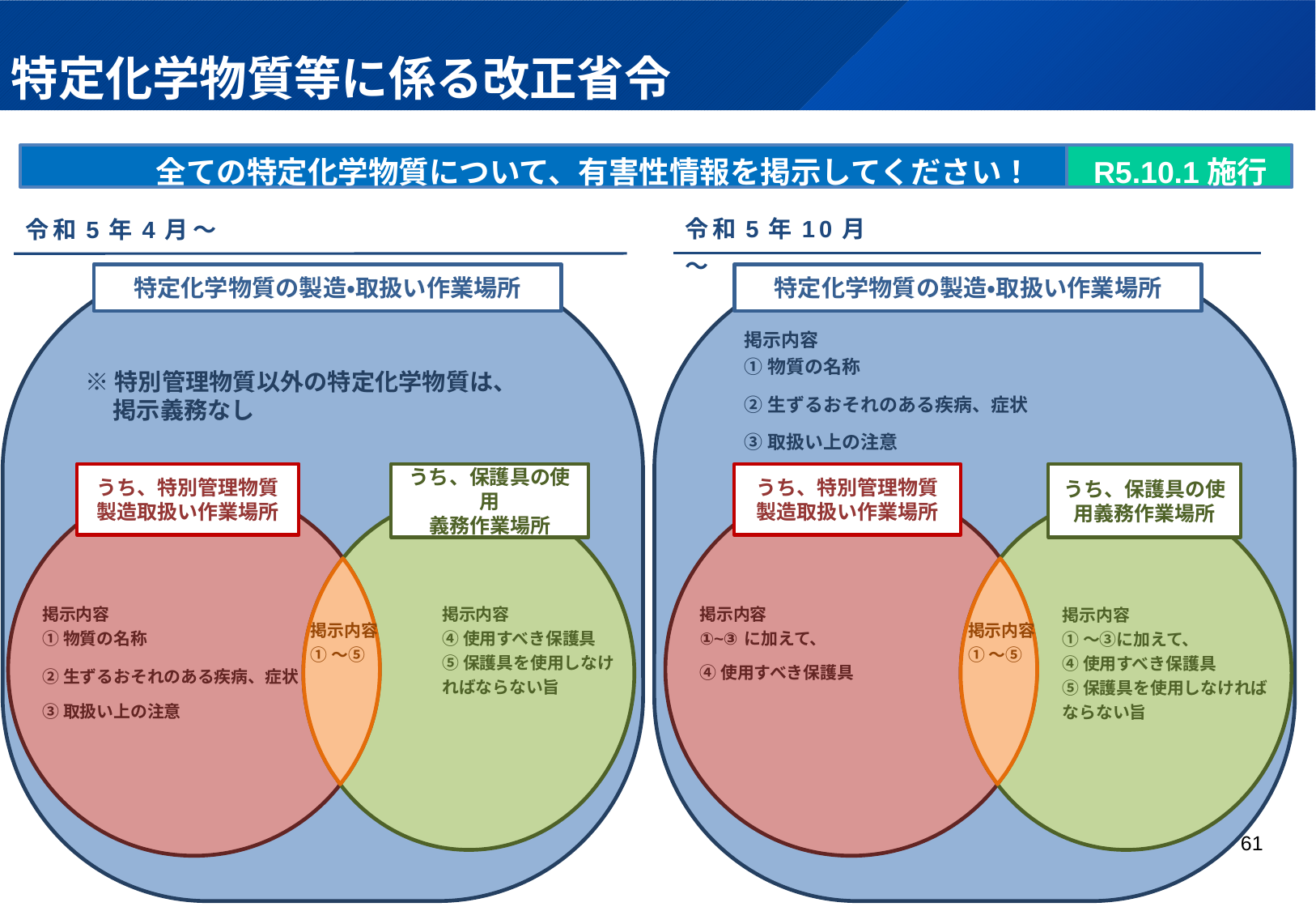

# 特定化学物質等に係る改正省令
　　　　全ての特定化学物質について、有害性情報を掲示してください！
R5.10.1施行
令和5年10月～
令和5年4月～
特定化学物質の製造・取扱い作業場所
特定化学物質の製造・取扱い作業場所

掲示内容
①物質の名称
②生ずるおそれのある疾病、症状
③取扱い上の注意
※特別管理物質以外の特定化学物質は、
    掲示義務なし
うち、特別管理物質
製造取扱い作業場所
うち、保護具の使用
義務作業場所
うち、特別管理物質
製造取扱い作業場所
うち、保護具の使用義務作業場所

掲示内容
①物質の名称
②生ずるおそれのある疾病、症状
③取扱い上の注意
掲示内容
①~③に加えて、
④使用すべき保護具
掲示内容
④使用すべき保護具
⑤保護具を使用しなければならない旨
掲示内容
①～③に加えて、
④使用すべき保護具
⑤保護具を使用しなければならない旨
掲示内容
①～⑤
掲示内容
①～⑤
61